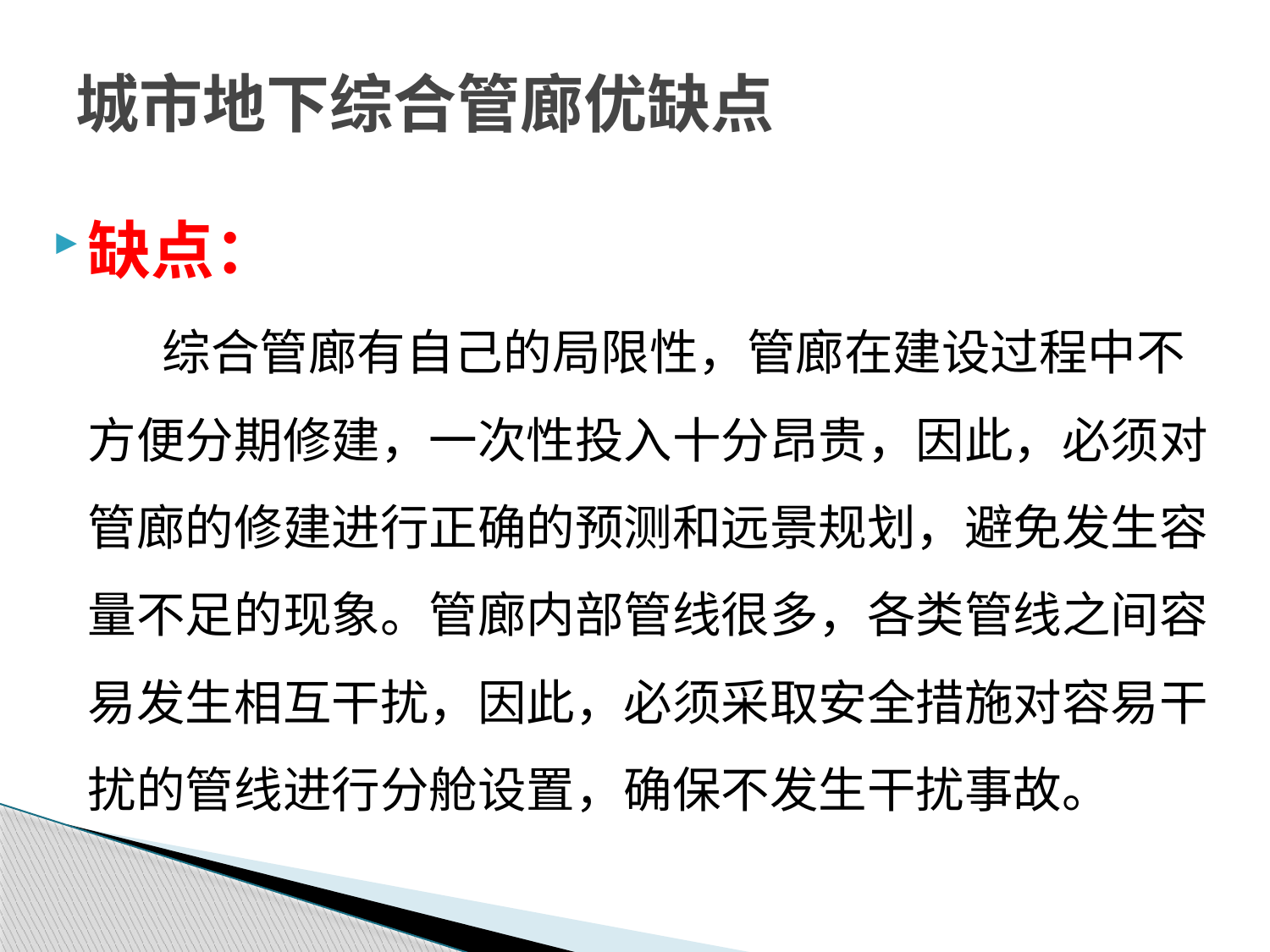

# 城市地下综合管廊优缺点
缺点：
         综合管廊有自己的局限性，管廊在建设过程中不方便分期修建，一次性投入十分昂贵，因此，必须对管廊的修建进行正确的预测和远景规划，避免发生容量不足的现象。管廊内部管线很多，各类管线之间容易发生相互干扰，因此，必须采取安全措施对容易干扰的管线进行分舱设置，确保不发生干扰事故。